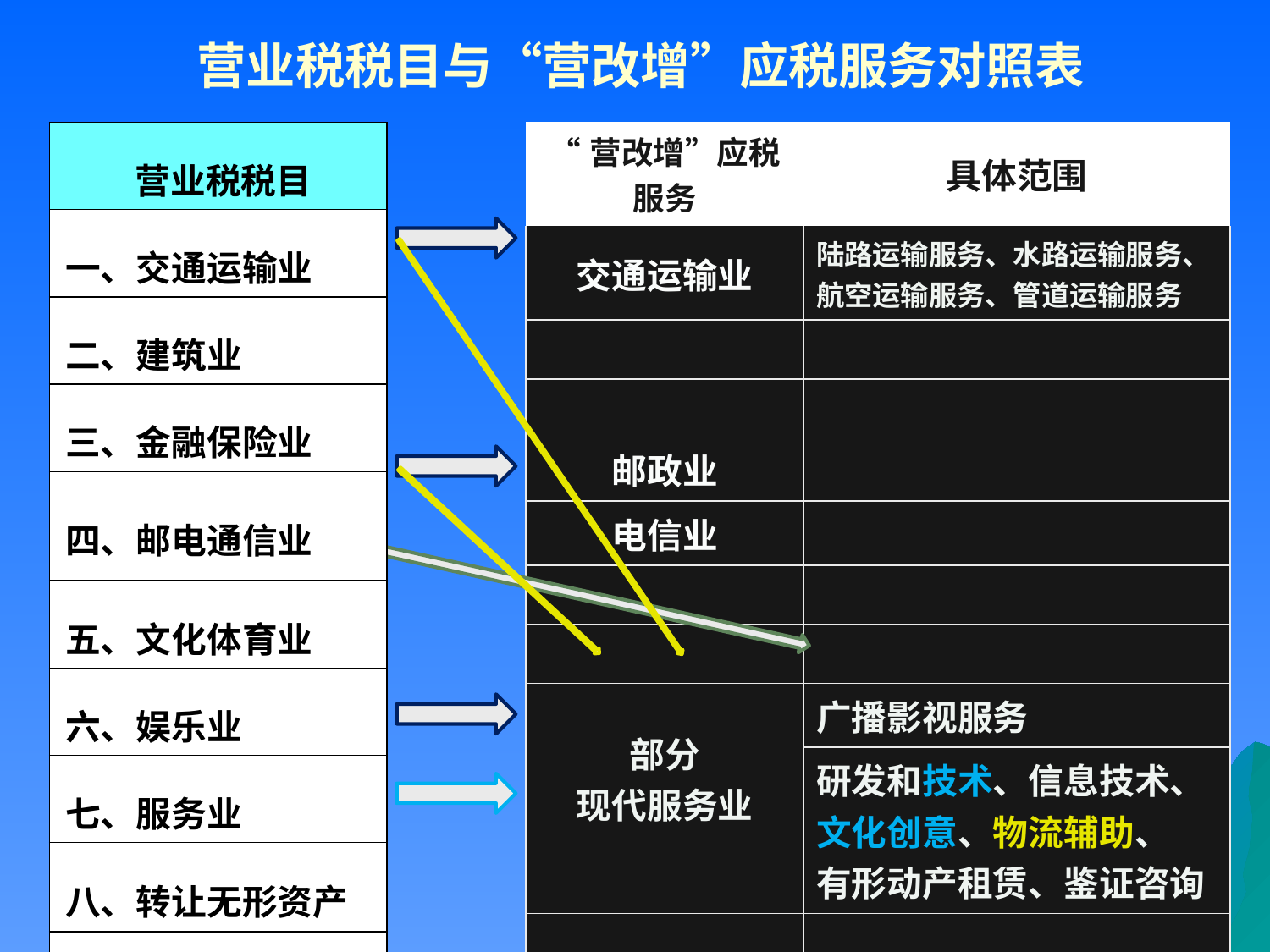

# 营业税税目与“营改增”应税服务对照表
| “营改增”应税服务 | 具体范围 |
| --- | --- |
| 交通运输业 | 陆路运输服务、水路运输服务、航空运输服务、管道运输服务 |
|  |  |
|  |  |
| 邮政业 |  |
| 电信业 |  |
|  |  |
|  |  |
| 部分 现代服务业 | 广播影视服务 |
|  | 研发和技术、信息技术、 文化创意、物流辅助、 有形动产租赁、鉴证咨询 |
|  |  |
| 营业税税目 |
| --- |
| 一、交通运输业 |
| 二、建筑业 |
| 三、金融保险业 |
| 四、邮电通信业 |
| 五、文化体育业 |
| 六、娱乐业 |
| 七、服务业 |
| 八、转让无形资产 |
| 九、销售不动产 |

107